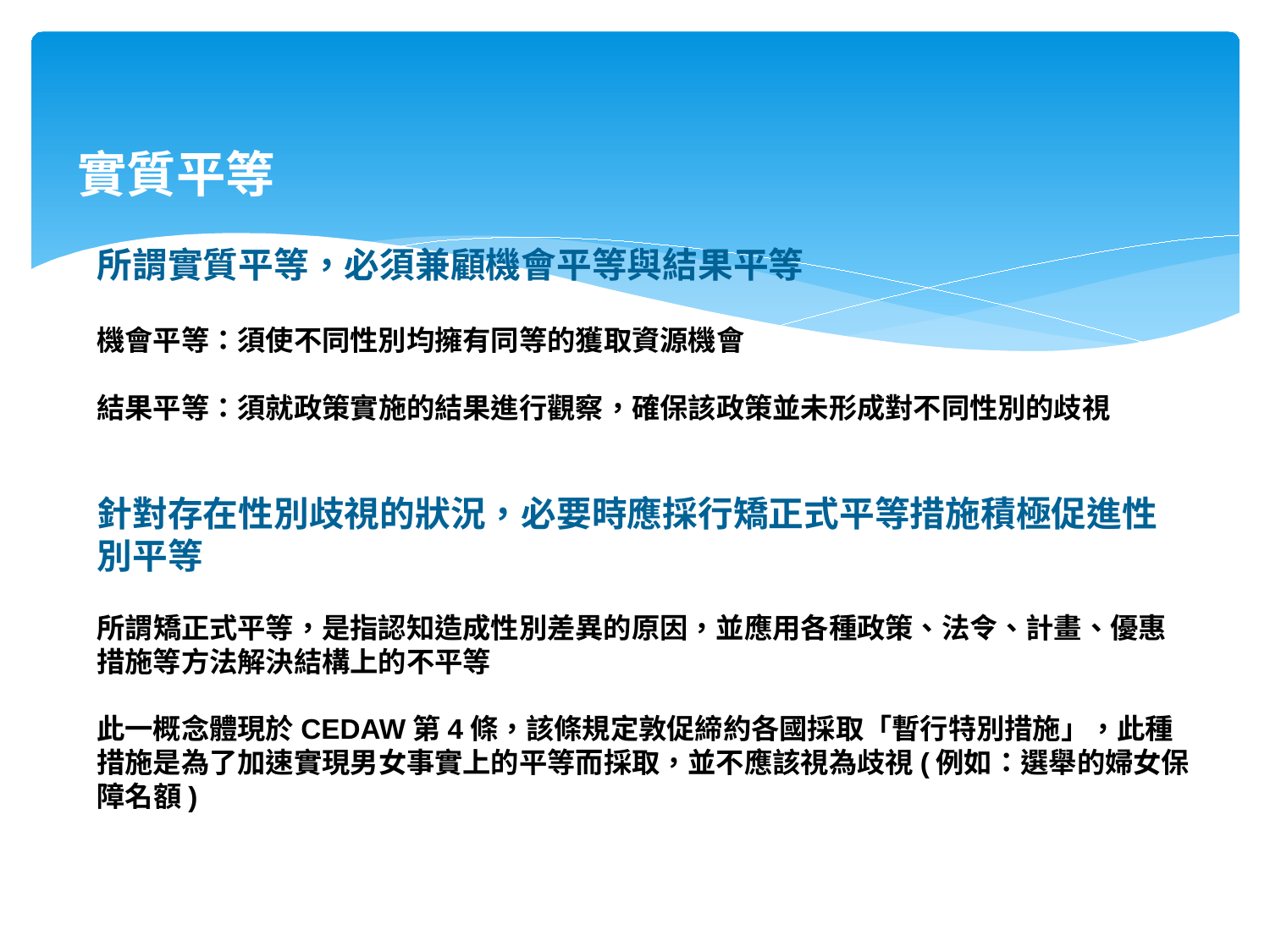

# 實質平等
所謂實質平等，必須兼顧機會平等與結果平等

機會平等：須使不同性別均擁有同等的獲取資源機會

結果平等：須就政策實施的結果進行觀察，確保該政策並未形成對不同性別的歧視

針對存在性別歧視的狀況，必要時應採行矯正式平等措施積極促進性別平等

所謂矯正式平等，是指認知造成性別差異的原因，並應用各種政策、法令、計畫、優惠措施等方法解決結構上的不平等

此一概念體現於CEDAW第4條，該條規定敦促締約各國採取「暫行特別措施」，此種措施是為了加速實現男女事實上的平等而採取，並不應該視為歧視(例如：選舉的婦女保障名額)